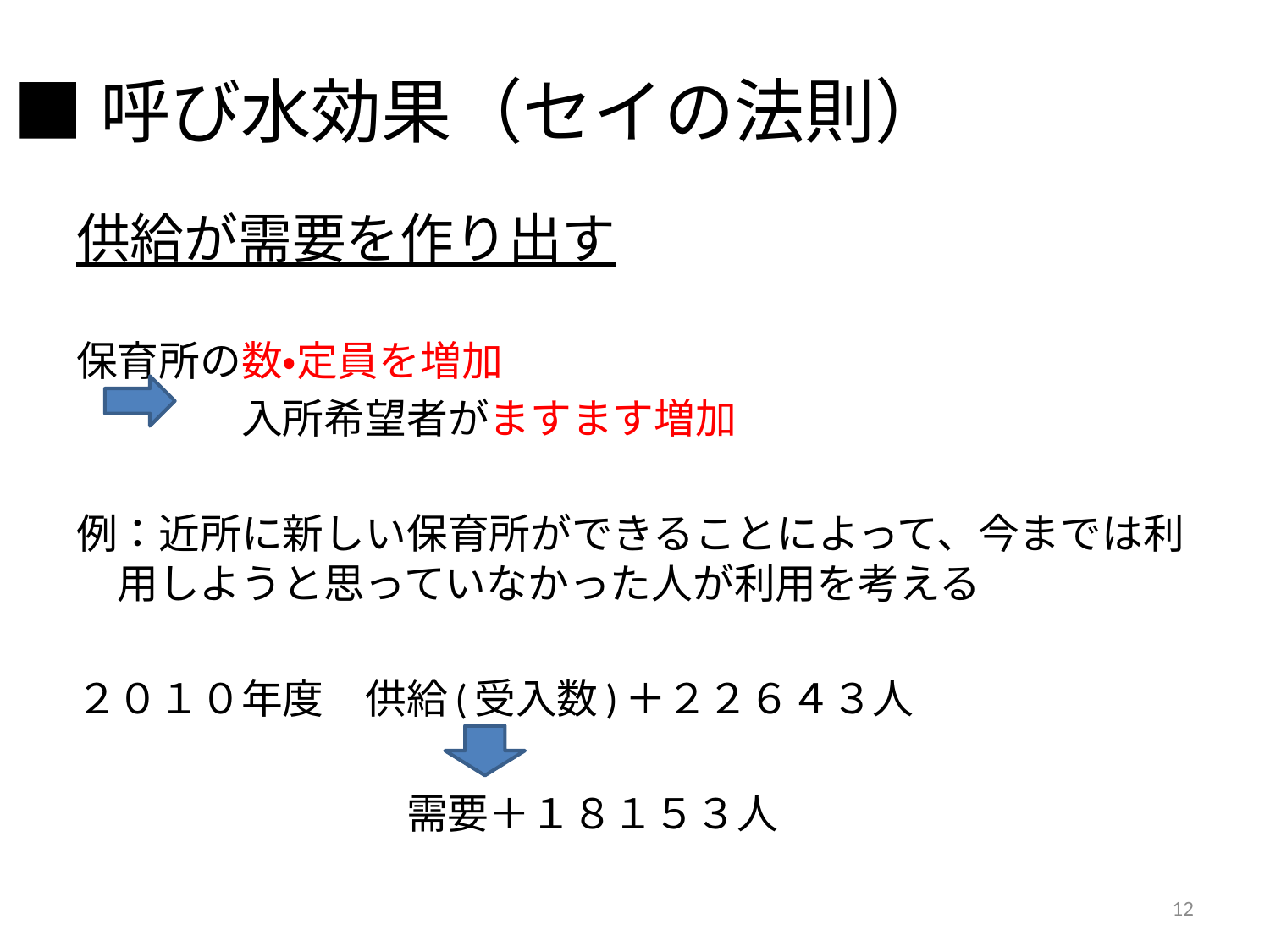

# ■呼び水効果（セイの法則）
供給が需要を作り出す

保育所の数・定員を増加
　　　　入所希望者がますます増加

例：近所に新しい保育所ができることによって、今までは利用しようと思っていなかった人が利用を考える

２０１０年度　供給(受入数)＋２２６４３人

　　　　　　　　需要＋１８１５３人

12